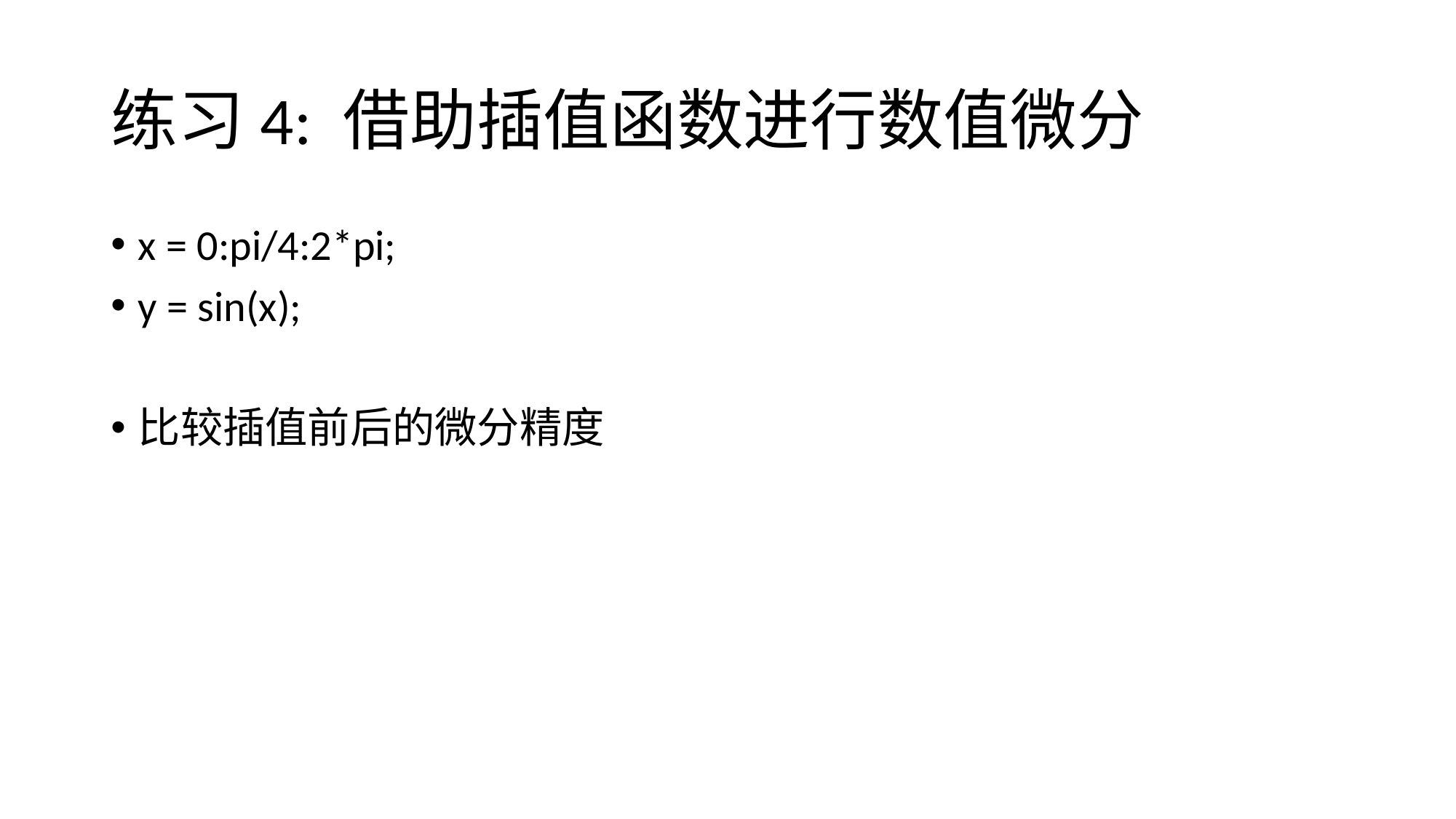

# 练习4: 借助插值函数进行数值微分
x = 0:pi/4:2*pi;
y = sin(x);

比较插值前后的微分精度